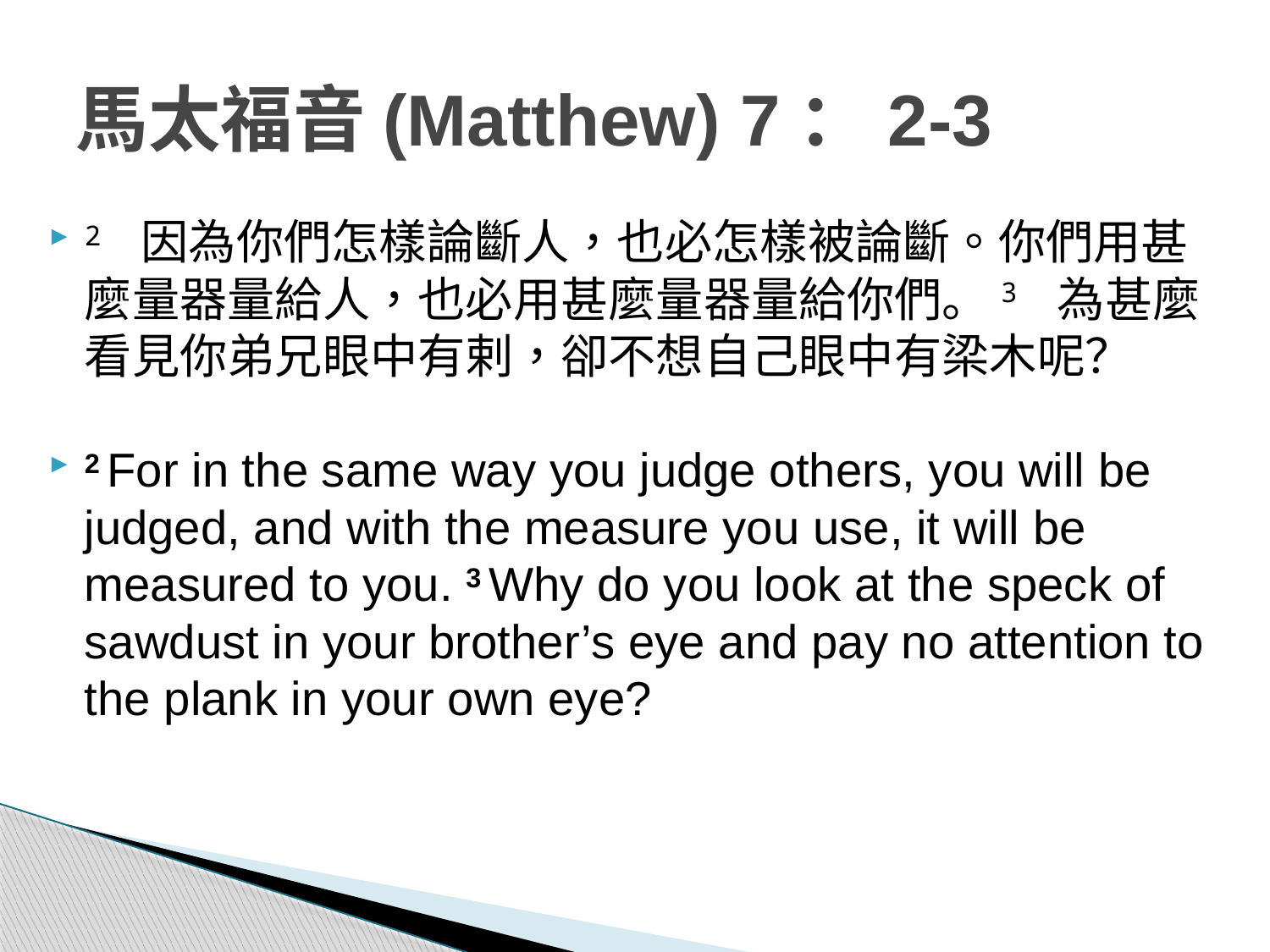

# 馬太福音(Matthew) 7：2-3
2 因為你們怎樣論斷人，也必怎樣被論斷。你們用甚麼量器量給人，也必用甚麼量器量給你們。3 為甚麼看見你弟兄眼中有剌，卻不想自己眼中有梁木呢？

2 For in the same way you judge others, you will be judged, and with the measure you use, it will be measured to you. 3 Why do you look at the speck of sawdust in your brother’s eye and pay no attention to the plank in your own eye?